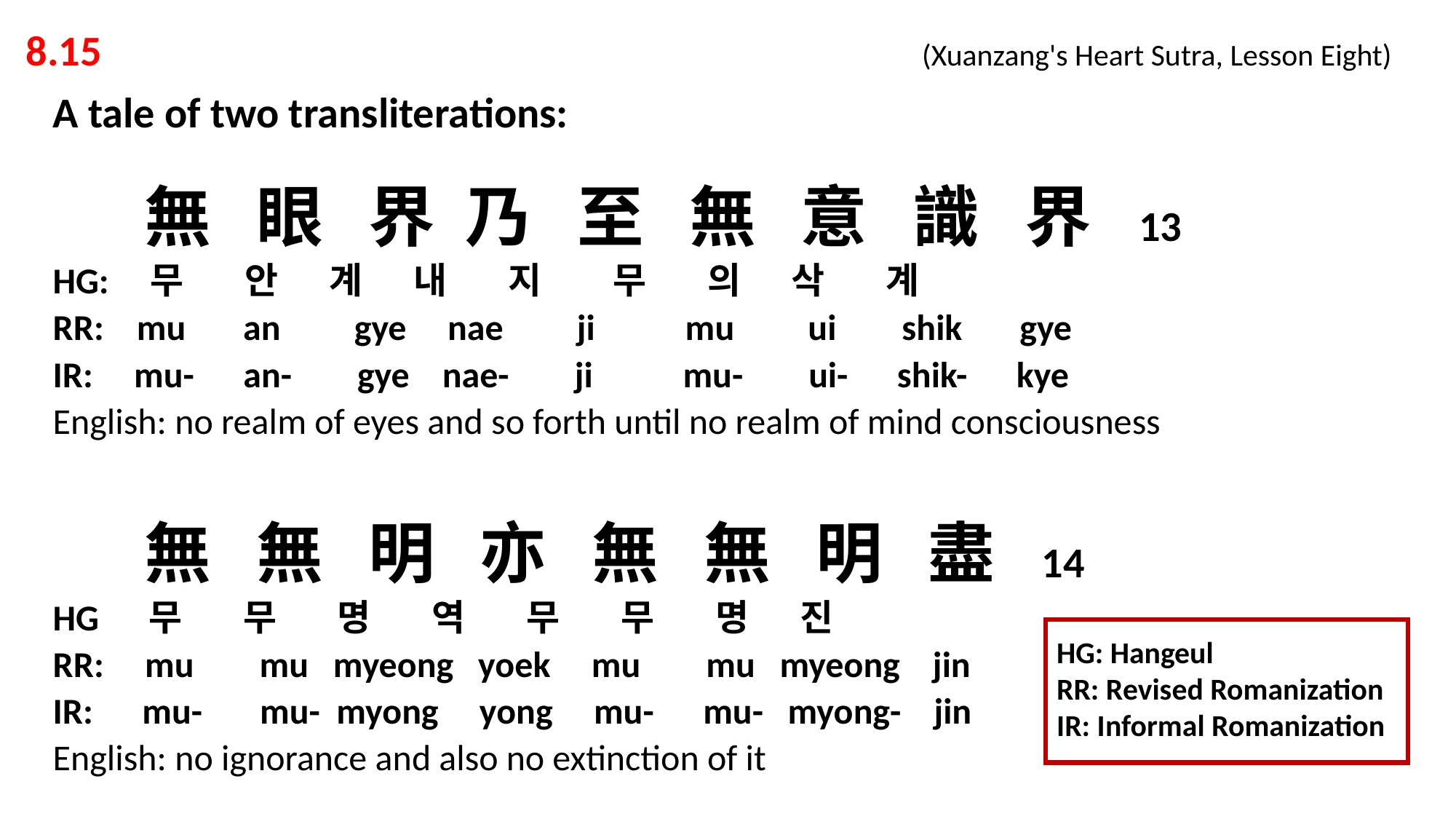

8.15  			  			                         (Xuanzang's Heart Sutra, Lesson Eight)
A tale of two transliterations:

     無   眼   界  乃   至   無   意   識   界  13
HG:    무      안     계     내      지       무      의     삭      계
RR:    mu       an         gye     nae         ji           mu         ui        shik       gye
IR:     mu-      an-        gye    nae-        ji           mu-        ui-      shik-      kye
English: no realm of eyes and so forth until no realm of mind consciousness

     無   無   明   亦   無   無   明   盡  14
HG     무      무      명      역      무      무      명     진
RR:     mu        mu   myeong   yoek     mu        mu   myeong    jin
IR:      mu-       mu-  myong     yong     mu-      mu-   myong-    jin
English: no ignorance and also no extinction of it

HG: Hangeul
RR: Revised Romanization
IR: Informal Romanization